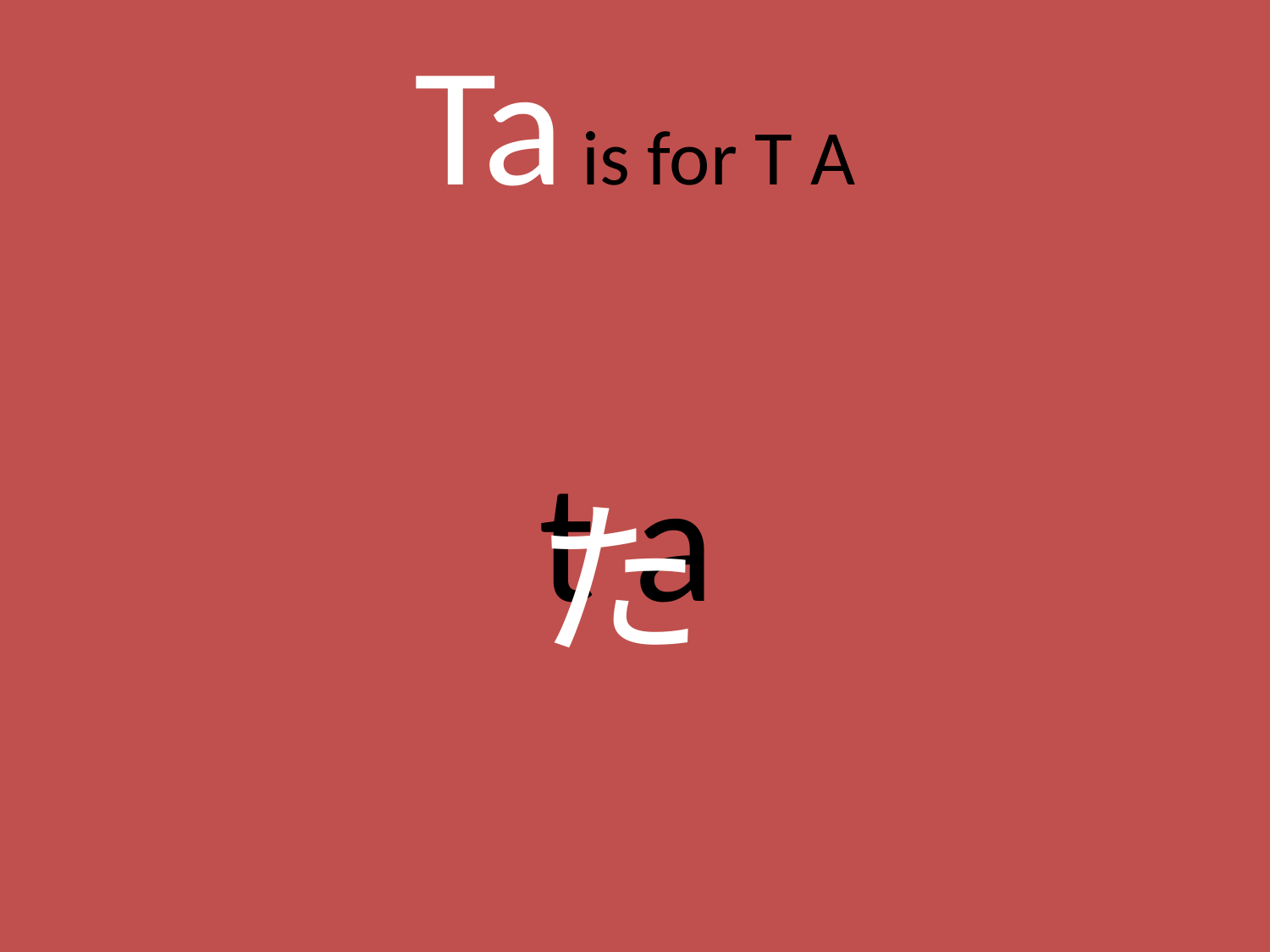

# Ta is for T A
t a
た